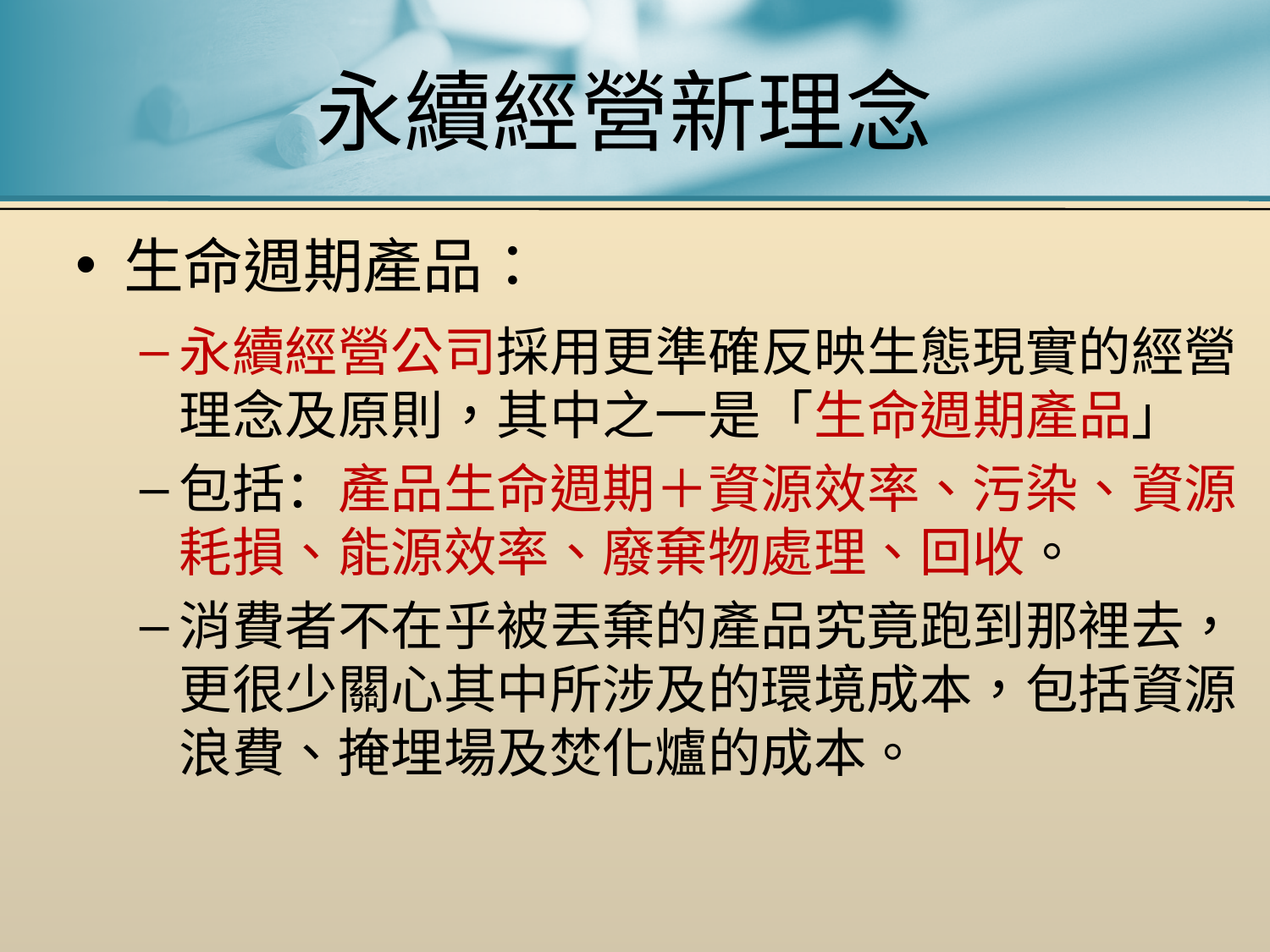

# 永續經營新理念
生命週期產品：
永續經營公司採用更準確反映生態現實的經營理念及原則，其中之一是「生命週期產品」
包括：產品生命週期＋資源效率、污染、資源耗損、能源效率、廢棄物處理、回收。
消費者不在乎被丟棄的產品究竟跑到那裡去，更很少關心其中所涉及的環境成本，包括資源浪費、掩埋場及焚化爐的成本。